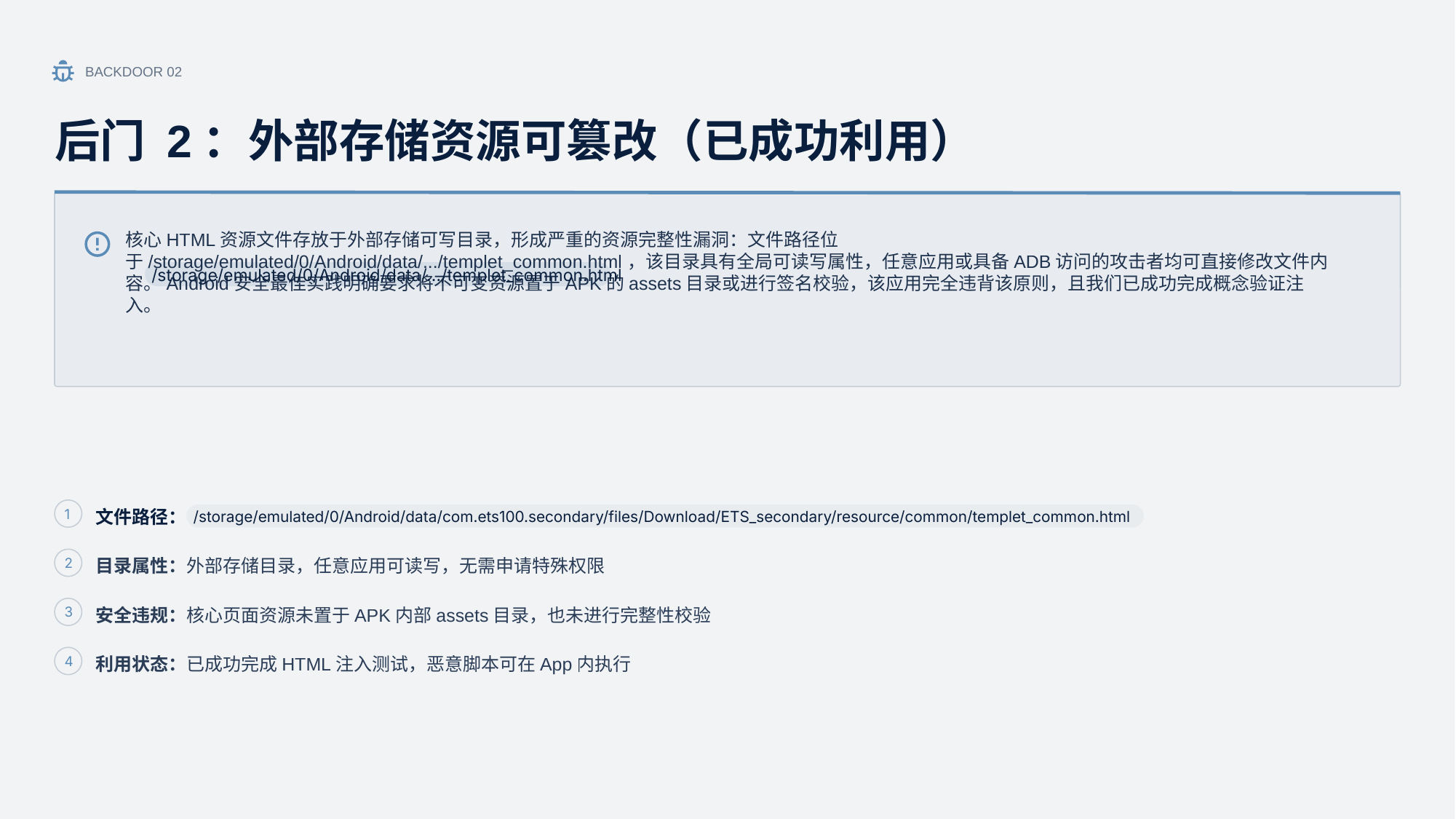

BACKDOOR 02
后门 2：外部存储资源可篡改（已成功利用）

核心HTML资源文件存放于外部存储可写目录，形成严重的资源完整性漏洞：文件路径位
于/storage/emulated/0/Android/data/.../templet_common.html，该目录具有全局可读写属性，任意应用或具备ADB访问的攻击者均可直接修改文件内
容。Android安全最佳实践明确要求将不可变资源置于APK的assets目录或进行签名校验，该应用完全违背该原则，且我们已成功完成概念验证注
入。

/storage/emulated/0/Android/data/.../templet_common.html

1
文件路径：
/storage/emulated/0/Android/data/com.ets100.secondary/files/Download/ETS_secondary/resource/common/templet_common.html

2
目录属性：外部存储目录，任意应用可读写，无需申请特殊权限

3
安全违规：核心页面资源未置于APK内部assets目录，也未进行完整性校验

4
利用状态：已成功完成HTML注入测试，恶意脚本可在App内执行